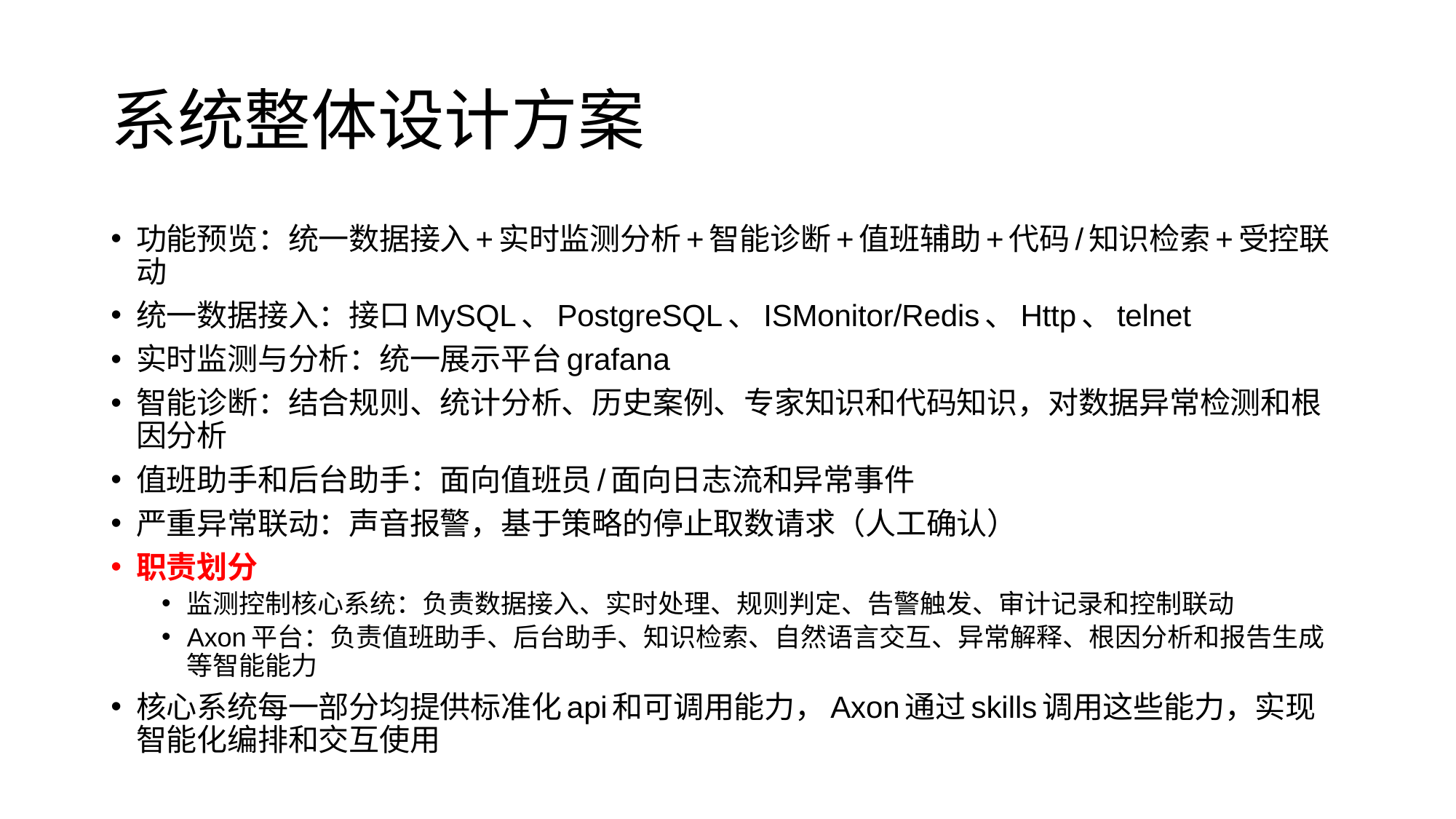

# 系统整体设计方案
功能预览：统一数据接入+实时监测分析+智能诊断+值班辅助+代码/知识检索+受控联动
统一数据接入：接口MySQL、PostgreSQL、ISMonitor/Redis、Http、telnet
实时监测与分析：统一展示平台grafana
智能诊断：结合规则、统计分析、历史案例、专家知识和代码知识，对数据异常检测和根因分析
值班助手和后台助手：面向值班员/面向日志流和异常事件
严重异常联动：声音报警，基于策略的停止取数请求（人工确认）
职责划分
监测控制核心系统：负责数据接入、实时处理、规则判定、告警触发、审计记录和控制联动
Axon平台：负责值班助手、后台助手、知识检索、自然语言交互、异常解释、根因分析和报告生成等智能能力
核心系统每一部分均提供标准化api和可调用能力，Axon通过skills调用这些能力，实现智能化编排和交互使用